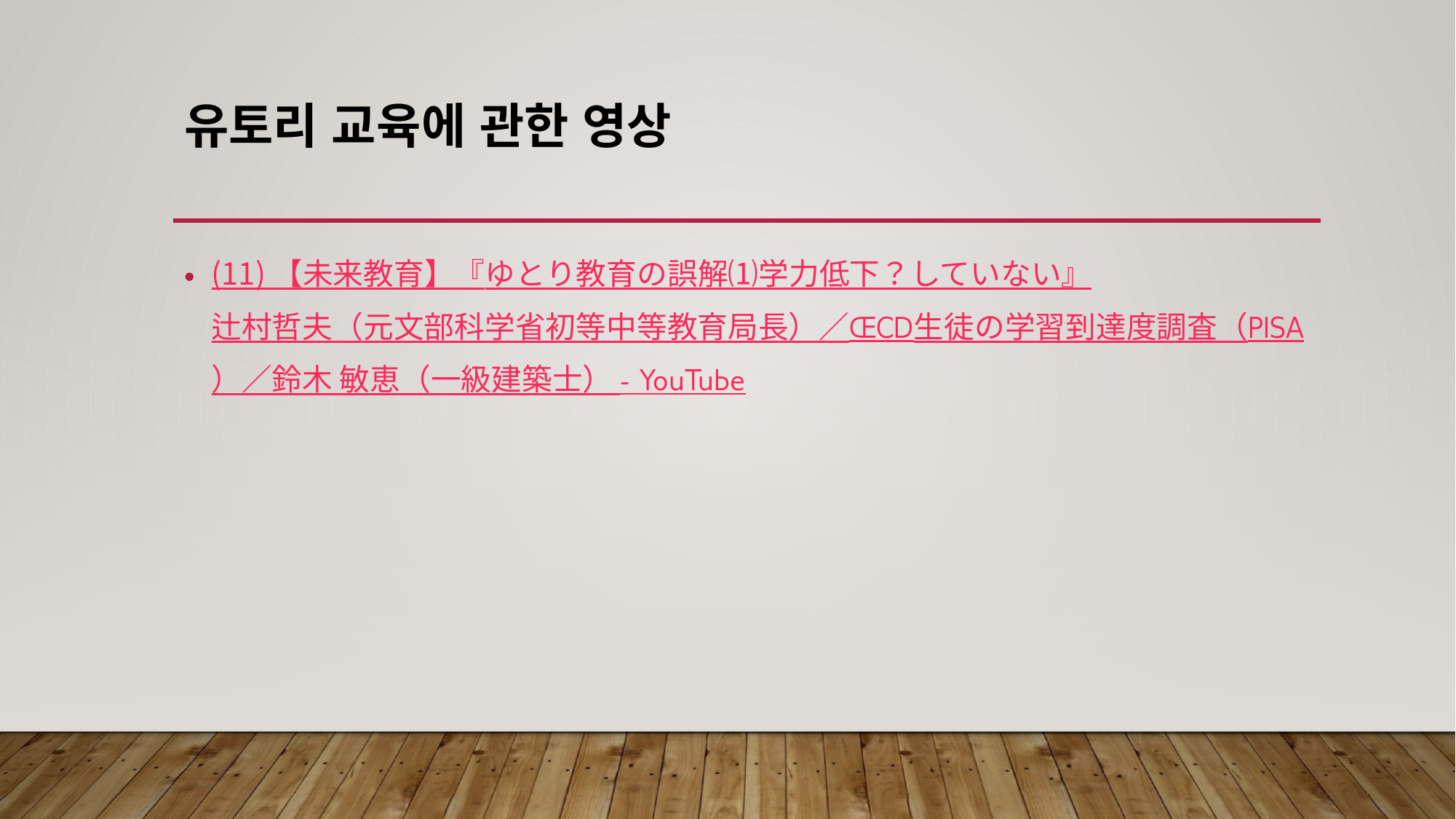

# 유토리 교육에 관한 영상
(11) 【未来教育】『ゆとり教育の誤解⑴学力低下？していない』辻村哲夫（元文部科学省初等中等教育局長）／OECD生徒の学習到達度調査（PISA）／鈴木 敏恵（一級建築士） - YouTube